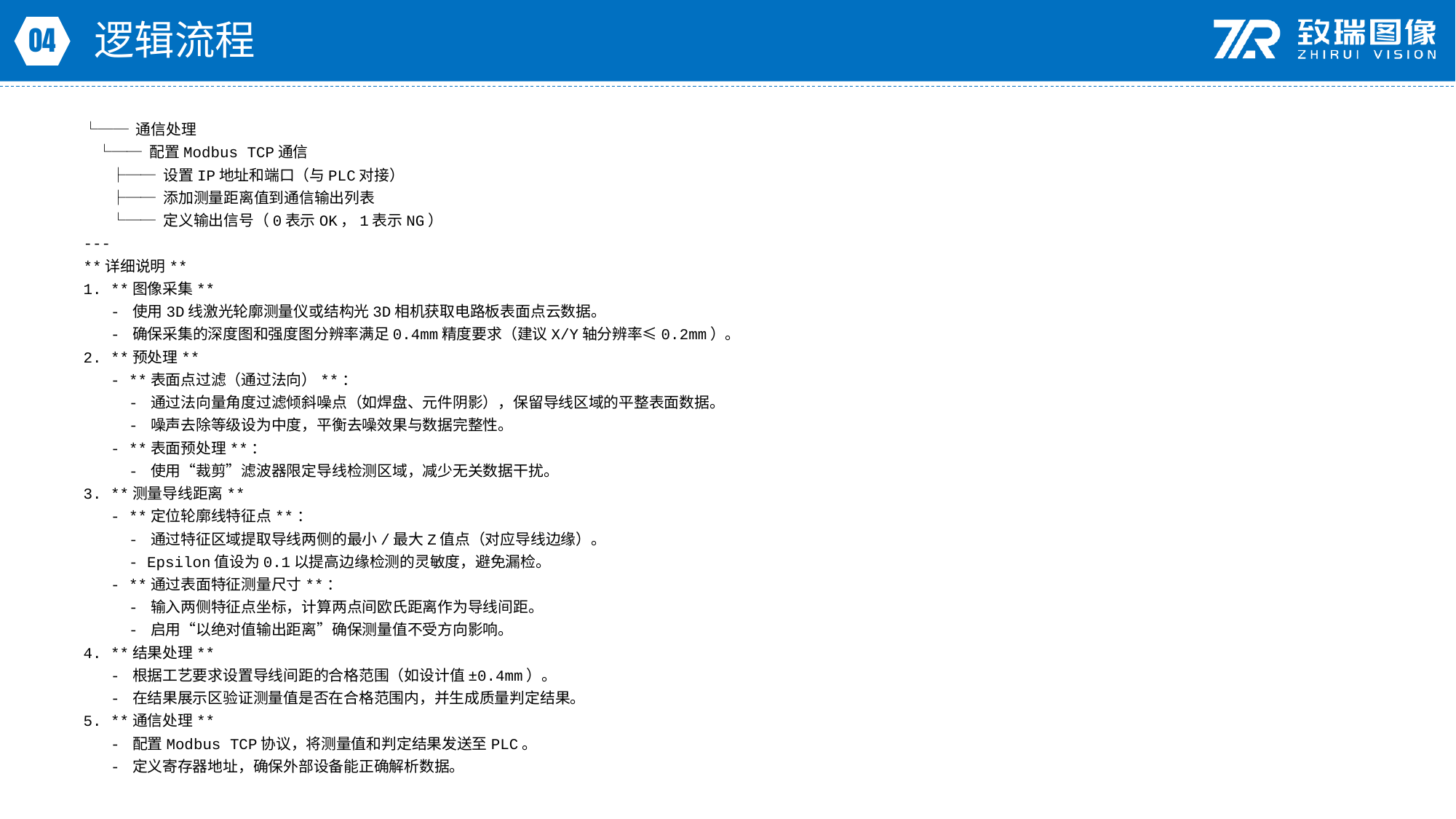

逻辑流程
04

└── 通信处理
    └── 配置Modbus TCP通信
        ├── 设置IP地址和端口（与PLC对接）
        ├── 添加测量距离值到通信输出列表
        └── 定义输出信号（0表示OK，1表示NG）
---
**详细说明**
1. **图像采集**
   - 使用3D线激光轮廓测量仪或结构光3D相机获取电路板表面点云数据。
   - 确保采集的深度图和强度图分辨率满足0.4mm精度要求（建议X/Y轴分辨率≤0.2mm）。
2. **预处理**
   - **表面点过滤（通过法向）**：
     - 通过法向量角度过滤倾斜噪点（如焊盘、元件阴影），保留导线区域的平整表面数据。
     - 噪声去除等级设为中度，平衡去噪效果与数据完整性。
   - **表面预处理**：
     - 使用“裁剪”滤波器限定导线检测区域，减少无关数据干扰。
3. **测量导线距离**
   - **定位轮廓线特征点**：
     - 通过特征区域提取导线两侧的最小/最大Z值点（对应导线边缘）。
     - Epsilon值设为0.1以提高边缘检测的灵敏度，避免漏检。
   - **通过表面特征测量尺寸**：
     - 输入两侧特征点坐标，计算两点间欧氏距离作为导线间距。
     - 启用“以绝对值输出距离”确保测量值不受方向影响。
4. **结果处理**
   - 根据工艺要求设置导线间距的合格范围（如设计值±0.4mm）。
   - 在结果展示区验证测量值是否在合格范围内，并生成质量判定结果。
5. **通信处理**
   - 配置Modbus TCP协议，将测量值和判定结果发送至PLC。
   - 定义寄存器地址，确保外部设备能正确解析数据。